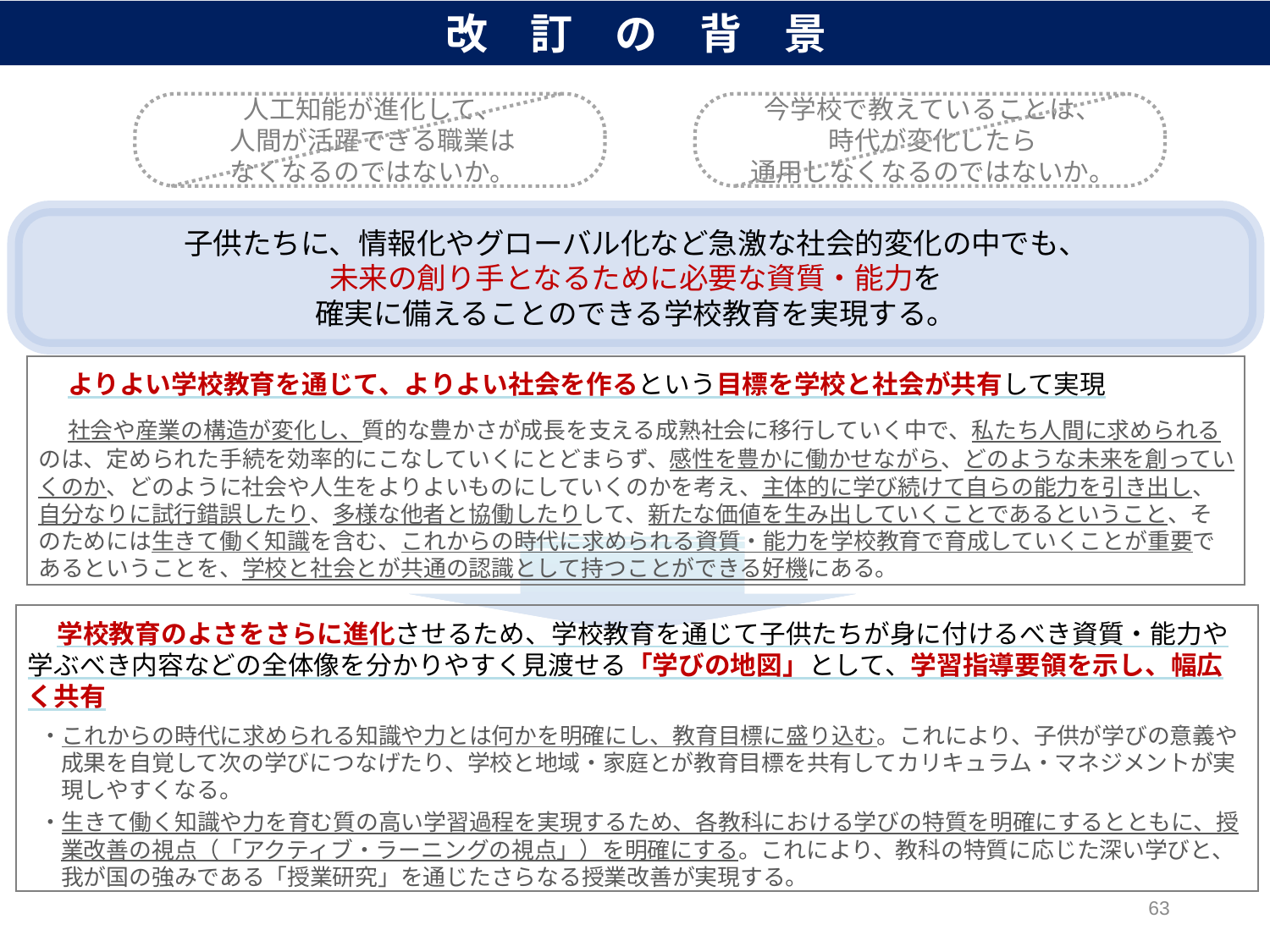

改　訂　の　背　景
今学校で教えていることは、
時代が変化したら
通用しなくなるのではないか。
人工知能が進化して、
人間が活躍できる職業は
なくなるのではないか。
子供たちに、情報化やグローバル化など急激な社会的変化の中でも、
未来の創り手となるために必要な資質・能力を
確実に備えることのできる学校教育を実現する。
　よりよい学校教育を通じて、よりよい社会を作るという目標を学校と社会が共有して実現
　社会や産業の構造が変化し、質的な豊かさが成長を支える成熟社会に移行していく中で、私たち人間に求められるのは、定められた手続を効率的にこなしていくにとどまらず、感性を豊かに働かせながら、どのような未来を創っていくのか、どのように社会や人生をよりよいものにしていくのかを考え、主体的に学び続けて自らの能力を引き出し、自分なりに試行錯誤したり、多様な他者と協働したりして、新たな価値を生み出していくことであるということ、そのためには生きて働く知識を含む、これからの時代に求められる資質・能力を学校教育で育成していくことが重要であるということを、学校と社会とが共通の認識として持つことができる好機にある。

　学校教育のよさをさらに進化させるため、学校教育を通じて子供たちが身に付けるべき資質・能力や学ぶべき内容などの全体像を分かりやすく見渡せる「学びの地図」として、学習指導要領を示し、幅広く共有
・これからの時代に求められる知識や力とは何かを明確にし、教育目標に盛り込む。これにより、子供が学びの意義や成果を自覚して次の学びにつなげたり、学校と地域・家庭とが教育目標を共有してカリキュラム・マネジメントが実現しやすくなる。
・生きて働く知識や力を育む質の高い学習過程を実現するため、各教科における学びの特質を明確にするとともに、授業改善の視点（「アクティブ・ラーニングの視点」）を明確にする。これにより、教科の特質に応じた深い学びと、我が国の強みである「授業研究」を通じたさらなる授業改善が実現する。
63